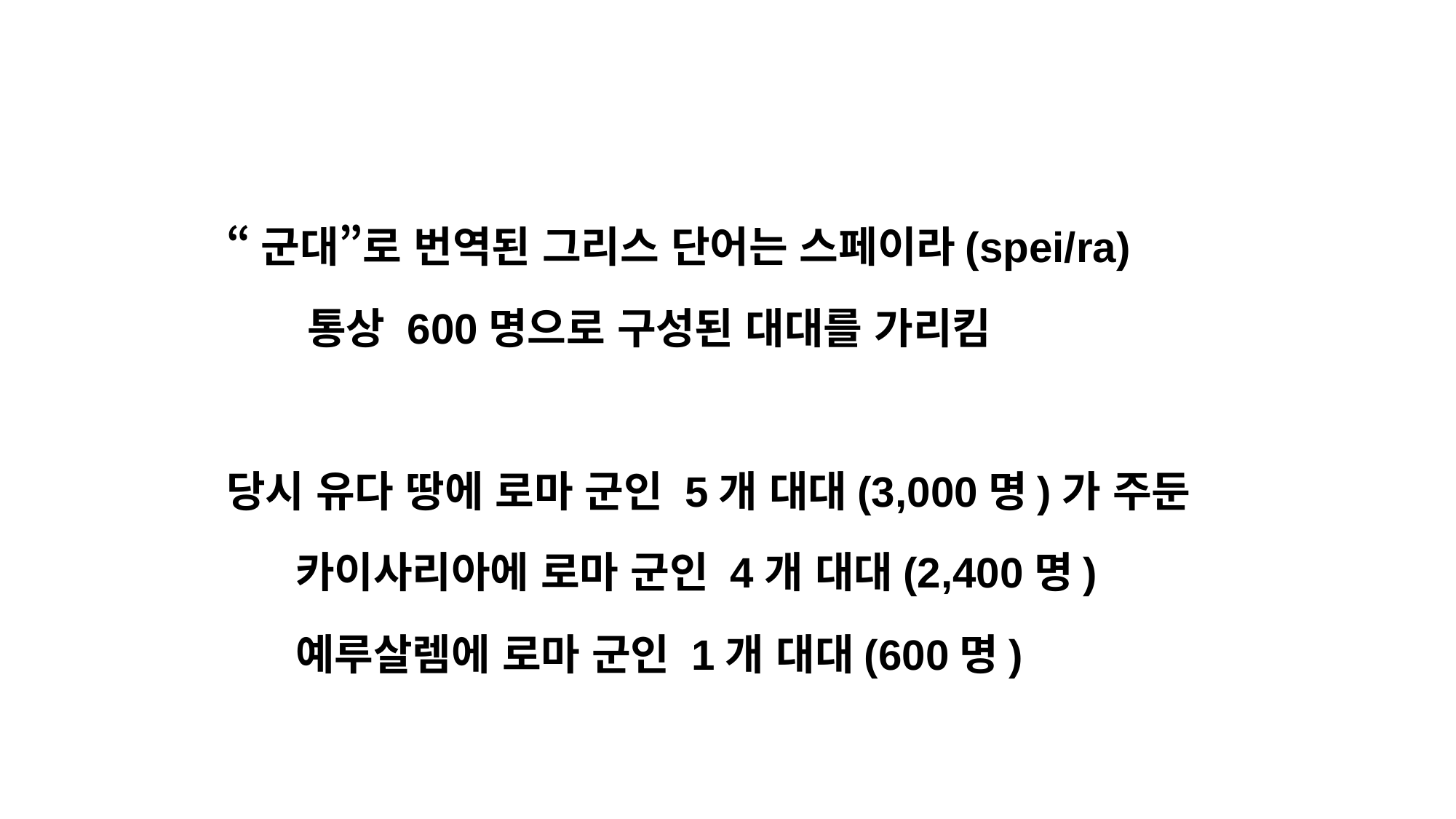

“군대”로 번역된 그리스 단어는 스페이라(spei/ra)
      통상 600명으로 구성된 대대를 가리킴

당시 유다 땅에 로마 군인 5개 대대(3,000명)가 주둔
     카이사리아에 로마 군인 4개 대대(2,400명)
     예루살렘에 로마 군인 1개 대대(600명)